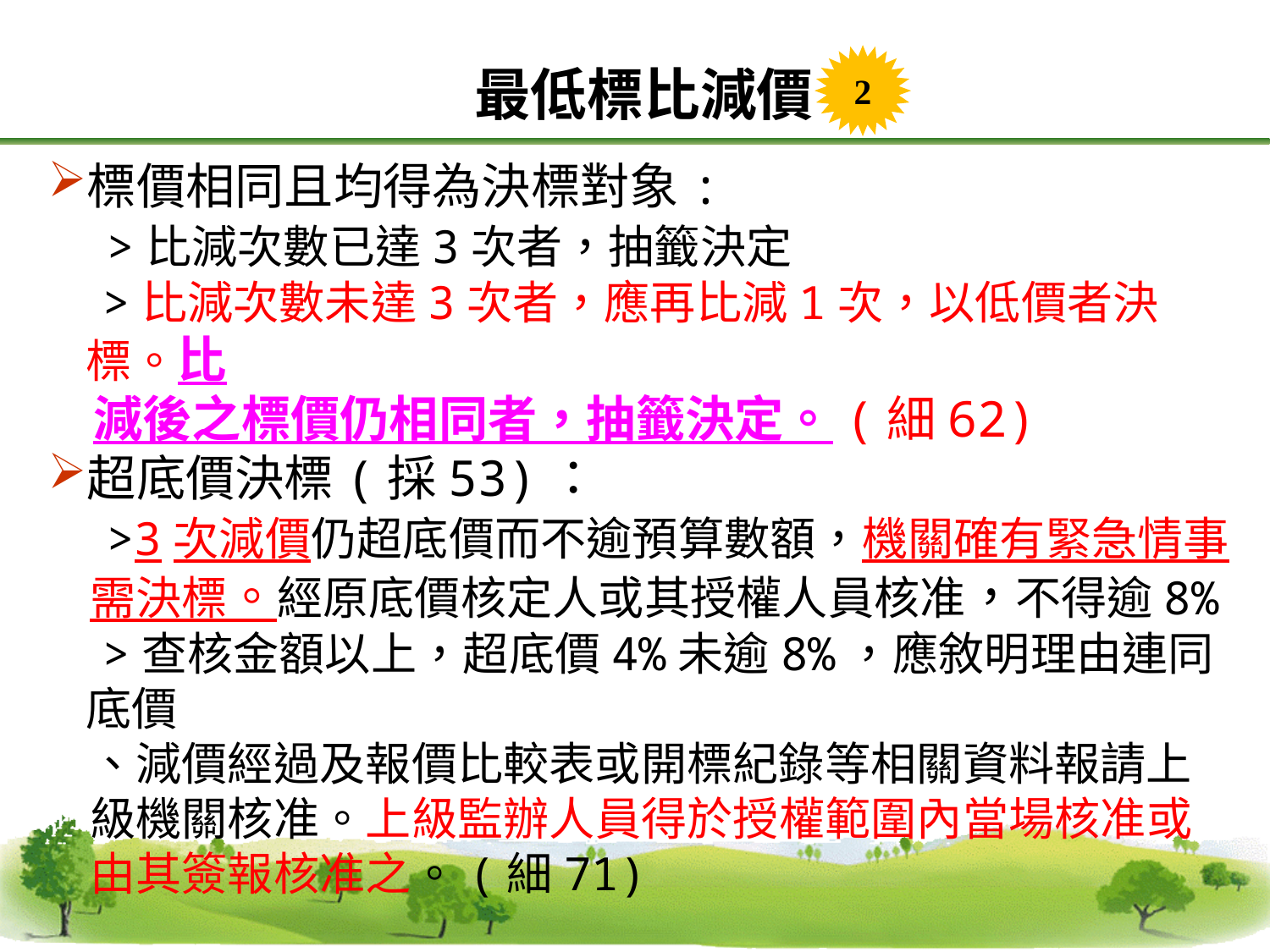

最低標比減價
2
標價相同且均得為決標對象:
  >比減次數已達3次者，抽籤決定
  >比減次數未達3次者，應再比減1次，以低價者決標。比
   減後之標價仍相同者，抽籤決定。(細62)
超底價決標(採53)：
  >3次減價仍超底價而不逾預算數額，機關確有緊急情事
   需決標。經原底價核定人或其授權人員核准，不得逾8%
  >查核金額以上，超底價4%未逾8%，應敘明理由連同底價
   、減價經過及報價比較表或開標紀錄等相關資料報請上
   級機關核准。上級監辦人員得於授權範圍內當場核准或
   由其簽報核准之。(細71)